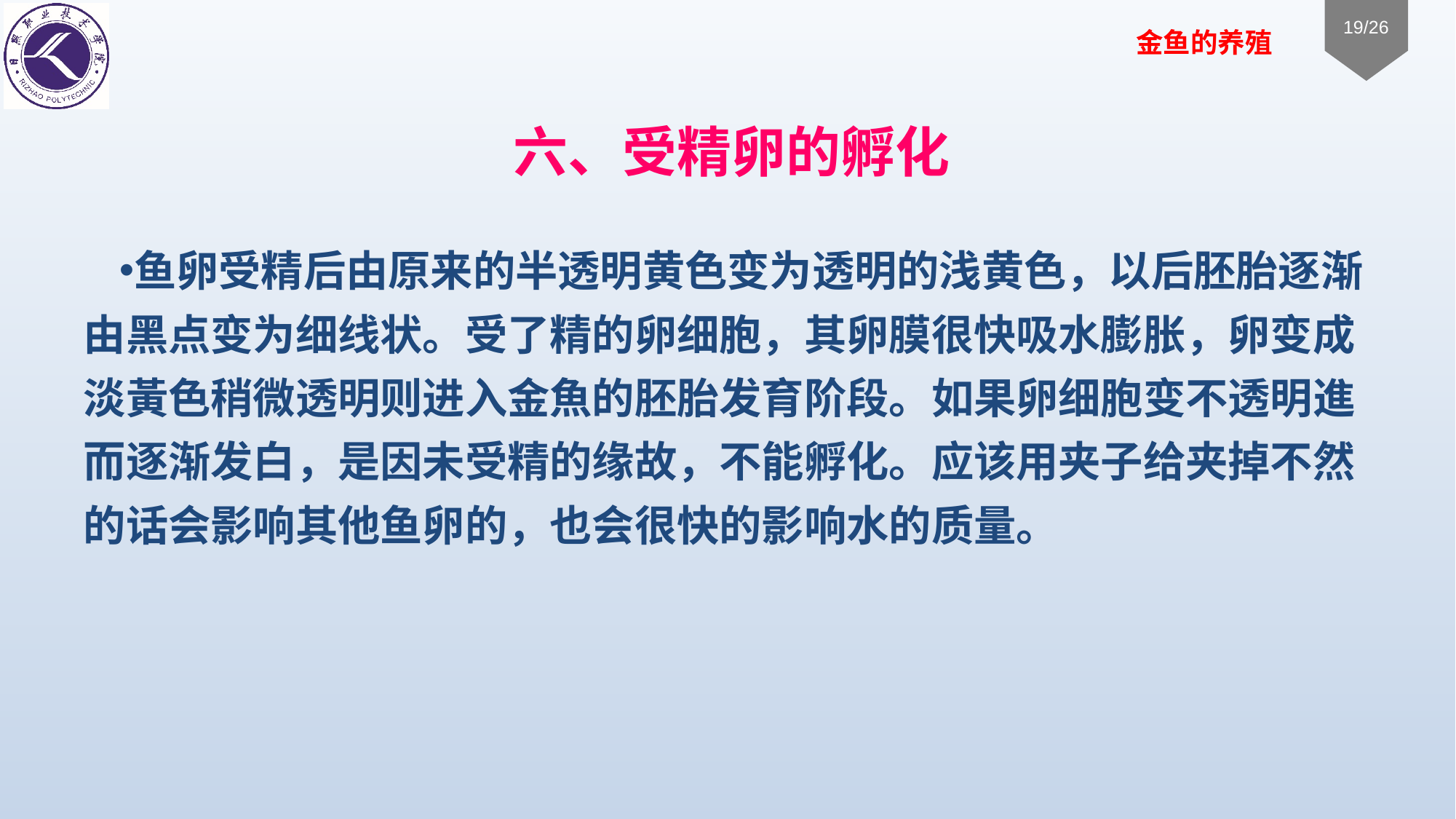

# 六、受精卵的孵化
鱼卵受精后由原来的半透明黄色变为透明的浅黄色，以后胚胎逐渐由黑点变为细线状。受了精的卵细胞，其卵膜很快吸水膨胀，卵变成淡黃色稍微透明则进入金魚的胚胎发育阶段。如果卵细胞变不透明進而逐渐发白，是因未受精的缘故，不能孵化。应该用夹子给夹掉不然的话会影响其他鱼卵的，也会很快的影响水的质量。